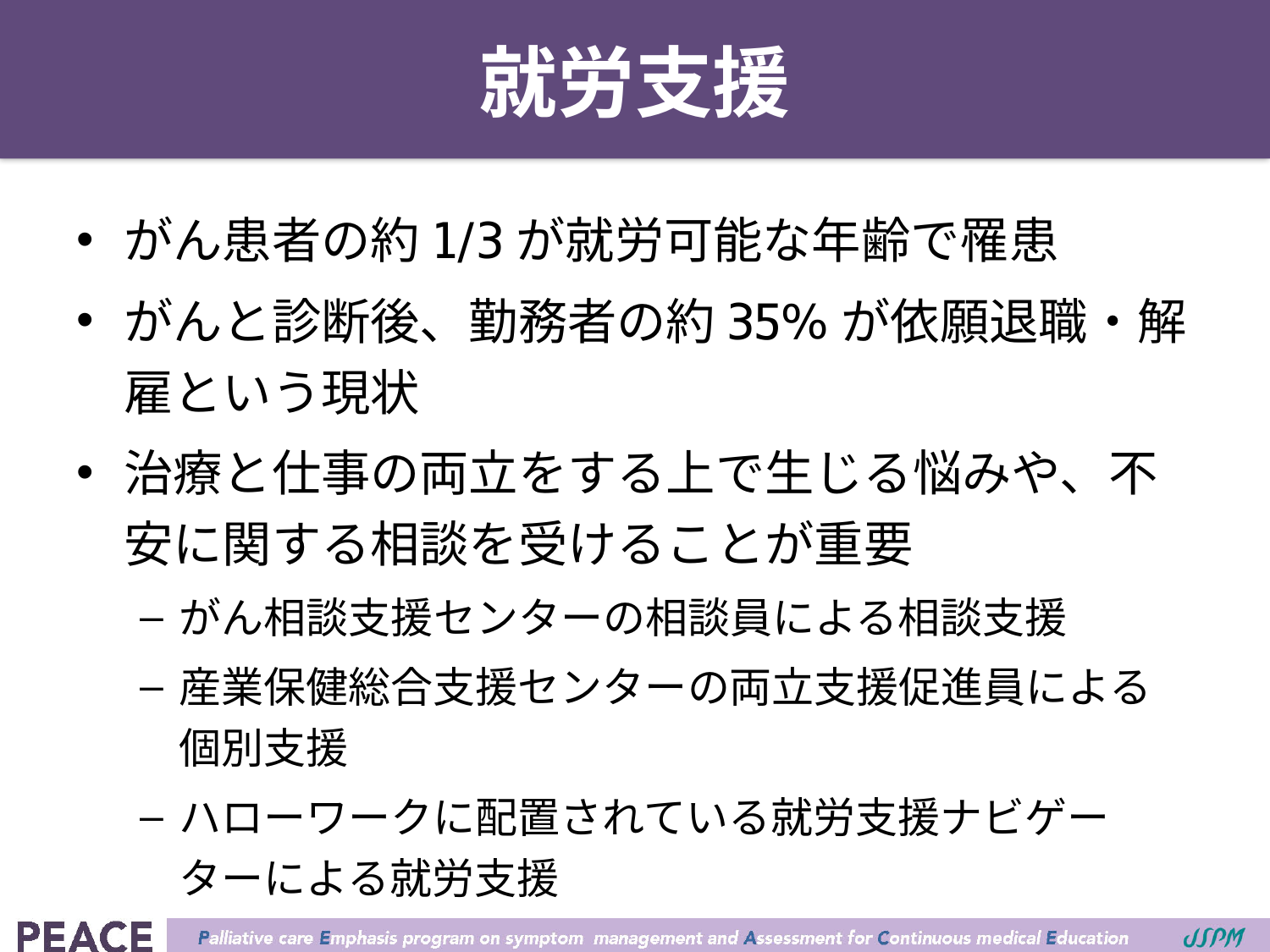

# 就労支援
がん患者の約1/3が就労可能な年齢で罹患
がんと診断後、勤務者の約35%が依願退職・解雇という現状
治療と仕事の両立をする上で生じる悩みや、不安に関する相談を受けることが重要
がん相談支援センターの相談員による相談支援
産業保健総合支援センターの両立支援促進員による個別支援
ハローワークに配置されている就労支援ナビゲーターによる就労支援